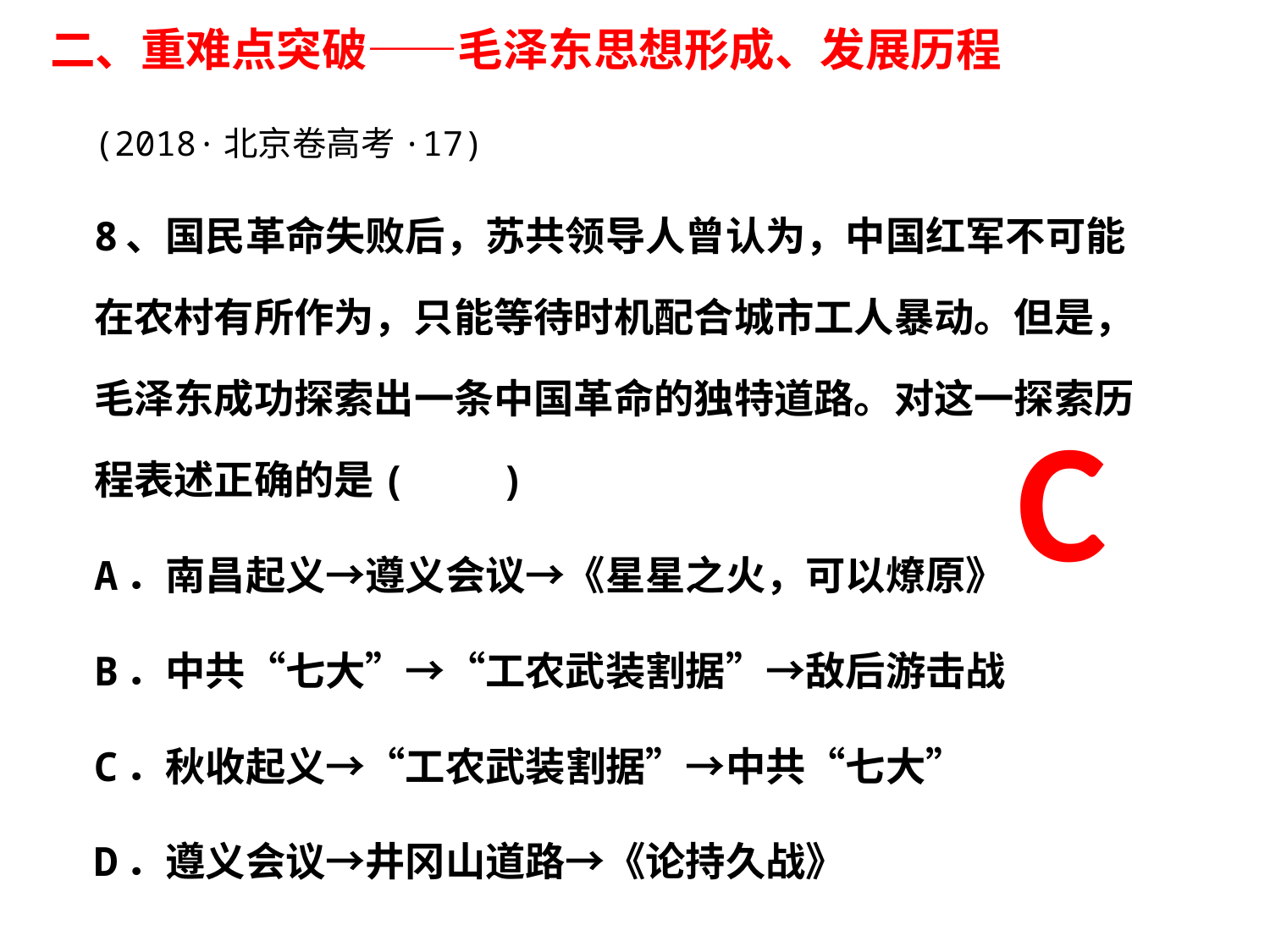

二、重难点突破——毛泽东思想形成、发展历程
(2018·北京卷高考·17)
8、国民革命失败后，苏共领导人曾认为，中国红军不可能在农村有所作为，只能等待时机配合城市工人暴动。但是，毛泽东成功探索出一条中国革命的独特道路。对这一探索历程表述正确的是(　　)
A．南昌起义→遵义会议→《星星之火，可以燎原》
B．中共“七大”→“工农武装割据”→敌后游击战
C．秋收起义→“工农武装割据”→中共“七大”
D．遵义会议→井冈山道路→《论持久战》

C